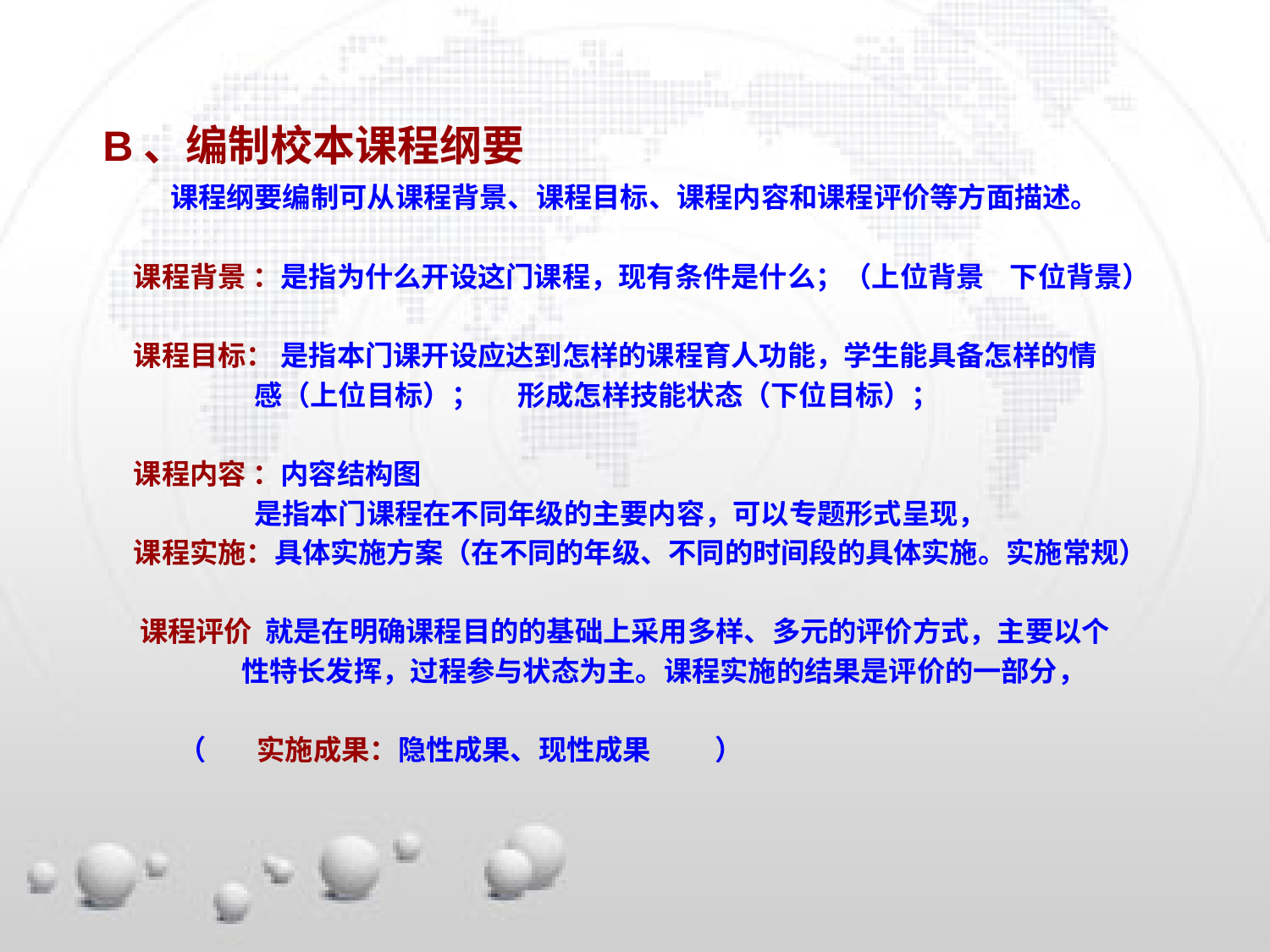

B、编制校本课程纲要
            课程纲要编制可从课程背景、课程目标、课程内容和课程评价等方面描述。

        课程背景 ：是指为什么开设这门课程，现有条件是什么；（上位背景    下位背景）

        课程目标： 是指本门课开设应达到怎样的课程育人功能，学生能具备怎样的情
                           感（上位目标）；      形成怎样技能状态（下位目标）；

        课程内容 ：内容结构图
                           是指本门课程在不同年级的主要内容，可以专题形式呈现，
        课程实施：具体实施方案（在不同的年级、不同的时间段的具体实施。实施常规）

         课程评价  就是在明确课程目的的基础上采用多样、多元的评价方式，主要以个
                         性特长发挥，过程参与状态为主。课程实施的结果是评价的一部分，

               （        实施成果：隐性成果、现性成果          ）